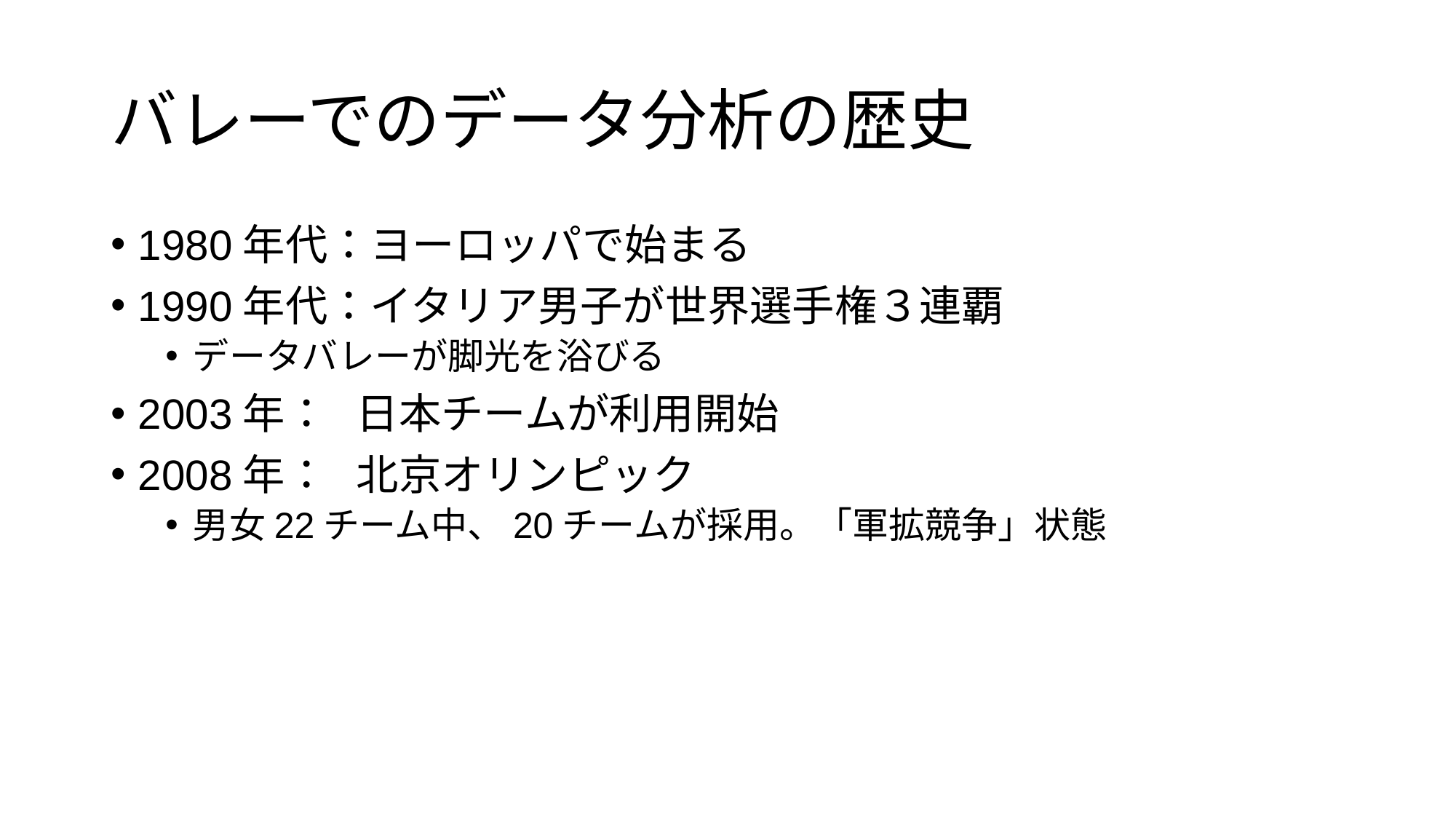

# バレーでのデータ分析の歴史
1980年代：ヨーロッパで始まる
1990年代：イタリア男子が世界選手権３連覇
データバレーが脚光を浴びる
2003年：	日本チームが利用開始
2008年：	北京オリンピック
男女22チーム中、20チームが採用。「軍拡競争」状態